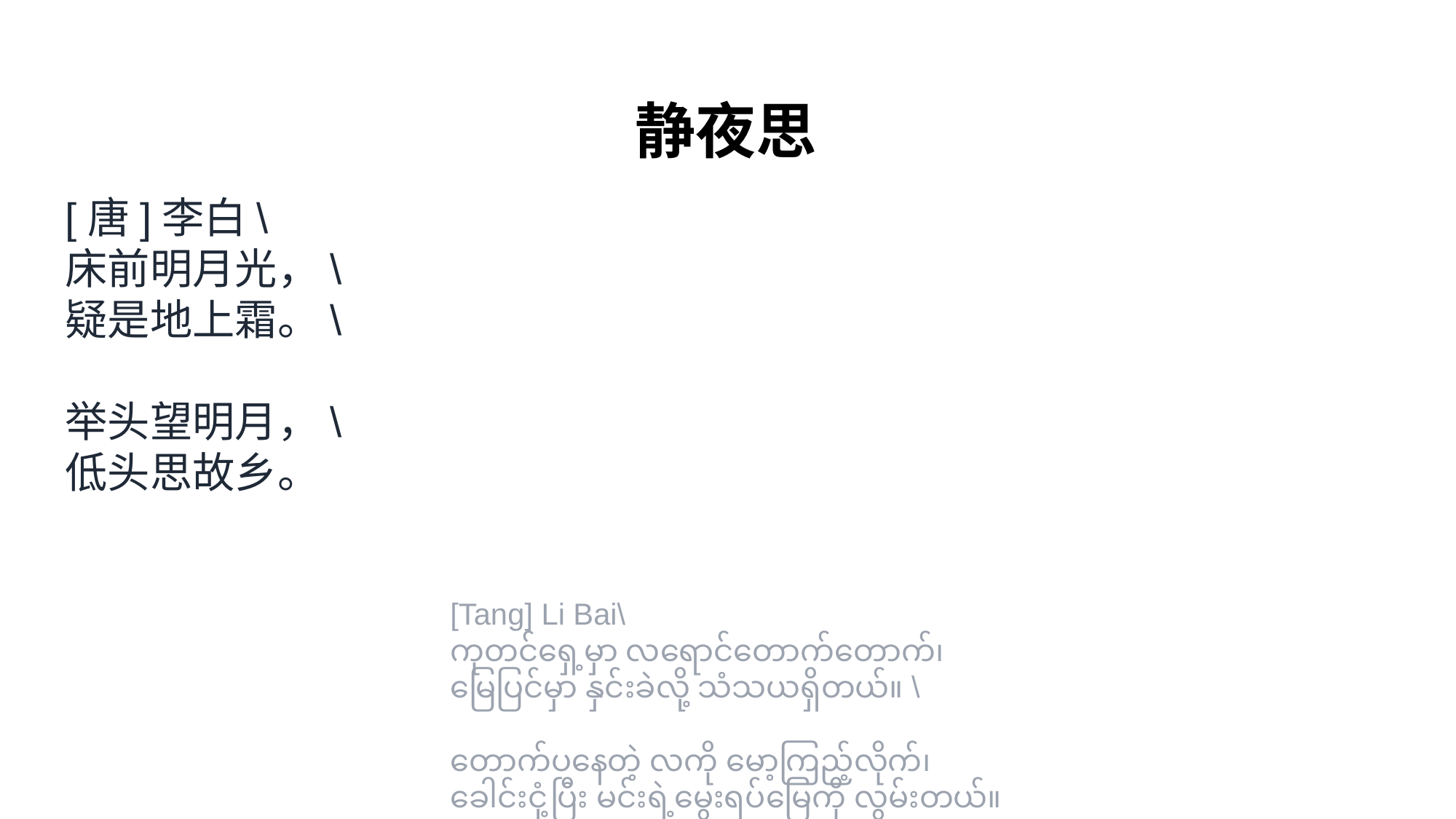

静夜思
[唐]李白\
床前明月光，\
疑是地上霜。\
举头望明月，\
低头思故乡。
[Tang] Li Bai\
ကုတင်ရှေ့မှာ လရောင်တောက်တောက်၊
မြေပြင်မှာ နှင်းခဲလို့ သံသယရှိတယ်။ \
တောက်ပနေတဲ့ လကို မော့ကြည့်လိုက်၊
ခေါင်းငုံ့ပြီး မင်းရဲ့မွေးရပ်မြေကို လွမ်းတယ်။